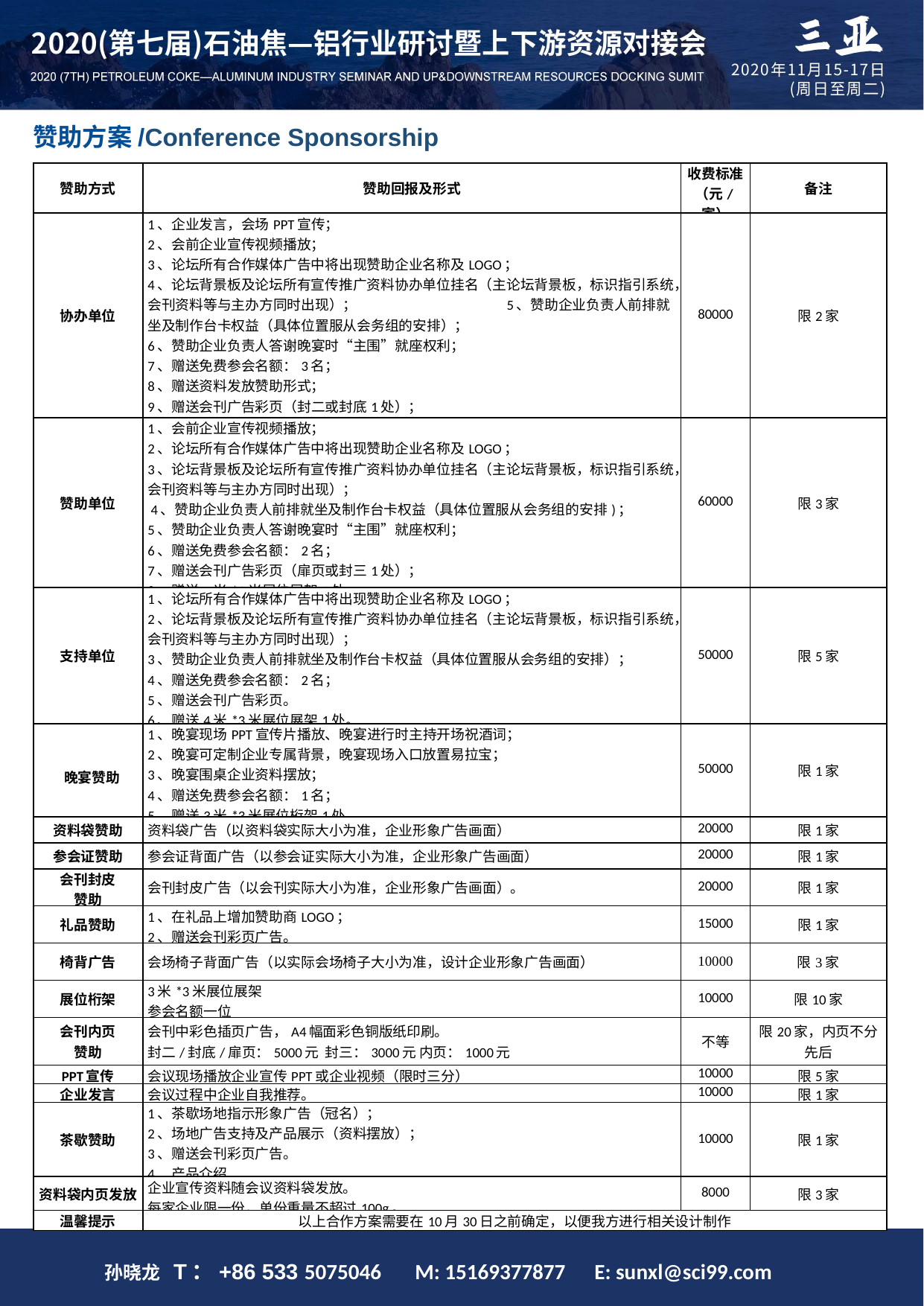

赞助方案/Conference Sponsorship
| 赞助方式 | 赞助回报及形式 | 收费标准（元/家） | 备注 |
| --- | --- | --- | --- |
| 协办单位 | 1、企业发言，会场PPT宣传； 2、会前企业宣传视频播放； 3、论坛所有合作媒体广告中将出现赞助企业名称及LOGO； 4、论坛背景板及论坛所有宣传推广资料协办单位挂名（主论坛背景板，标识指引系统，会刊资料等与主办方同时出现）； 5、赞助企业负责人前排就坐及制作台卡权益（具体位置服从会务组的安排）； 6、赞助企业负责人答谢晚宴时“主围”就座权利； 7、赠送免费参会名额：3名； 8、赠送资料发放赞助形式； 9、赠送会刊广告彩页（封二或封底1处）； 10、赠送4米\*3米展位展架1处。 | 80000 | 限2家 |
| 赞助单位 | 1、会前企业宣传视频播放； 2、论坛所有合作媒体广告中将出现赞助企业名称及LOGO； 3、论坛背景板及论坛所有宣传推广资料协办单位挂名（主论坛背景板，标识指引系统，会刊资料等与主办方同时出现）； 4、赞助企业负责人前排就坐及制作台卡权益（具体位置服从会务组的安排)； 5、赞助企业负责人答谢晚宴时“主围”就座权利； 6、赠送免费参会名额：2名； 7、赠送会刊广告彩页（扉页或封三1处）； 8、赠送4米\*3米展位展架1处。 | 60000 | 限3家 |
| 支持单位 | 1、论坛所有合作媒体广告中将出现赞助企业名称及LOGO； 2、论坛背景板及论坛所有宣传推广资料协办单位挂名（主论坛背景板，标识指引系统，会刊资料等与主办方同时出现）； 3、赞助企业负责人前排就坐及制作台卡权益（具体位置服从会务组的安排）； 4、赠送免费参会名额：2名； 5、赠送会刊广告彩页。 6、赠送4米\*3米展位展架1处。 | 50000 | 限5家 |
| 晚宴赞助 | 1、晚宴现场PPT宣传片播放、晚宴进行时主持开场祝酒词； 2、晚宴可定制企业专属背景，晚宴现场入口放置易拉宝； 3、晚宴围桌企业资料摆放； 4、赠送免费参会名额：1名； 5、赠送3米\*3米展位桁架1处。 | 50000 | 限1家 |
| 资料袋赞助 | 资料袋广告（以资料袋实际大小为准，企业形象广告画面） | 20000 | 限1家 |
| 参会证赞助 | 参会证背面广告（以参会证实际大小为准，企业形象广告画面） | 20000 | 限1家 |
| 会刊封皮 赞助 | 会刊封皮广告（以会刊实际大小为准，企业形象广告画面）。 | 20000 | 限1家 |
| 礼品赞助 | 1、在礼品上增加赞助商LOGO； 2、赠送会刊彩页广告。 | 15000 | 限1家 |
| 椅背广告 | 会场椅子背面广告（以实际会场椅子大小为准，设计企业形象广告画面） | 10000 | 限3家 |
| 展位桁架 | 3米\*3米展位展架 参会名额一位 | 10000 | 限10家 |
| 会刊内页 赞助 | 会刊中彩色插页广告，A4幅面彩色铜版纸印刷。 封二/封底/扉页：5000元 封三：3000元 内页：1000元 | 不等 | 限20家，内页不分先后 |
| PPT宣传 | 会议现场播放企业宣传PPT或企业视频（限时三分） | 10000 | 限5家 |
| 企业发言 | 会议过程中企业自我推荐。 | 10000 | 限1家 |
| 茶歇赞助 | 1、茶歇场地指示形象广告（冠名）； 2、场地广告支持及产品展示（资料摆放）； 3、赠送会刊彩页广告。 4、产品介绍 | 10000 | 限1家 |
| 资料袋内页发放 | 企业宣传资料随会议资料袋发放。 每家企业限一份，单份重量不超过100g。 | 8000 | 限3家 |
| 温馨提示 | 以上合作方案需要在10月30日之前确定，以便我方进行相关设计制作 |  |  |